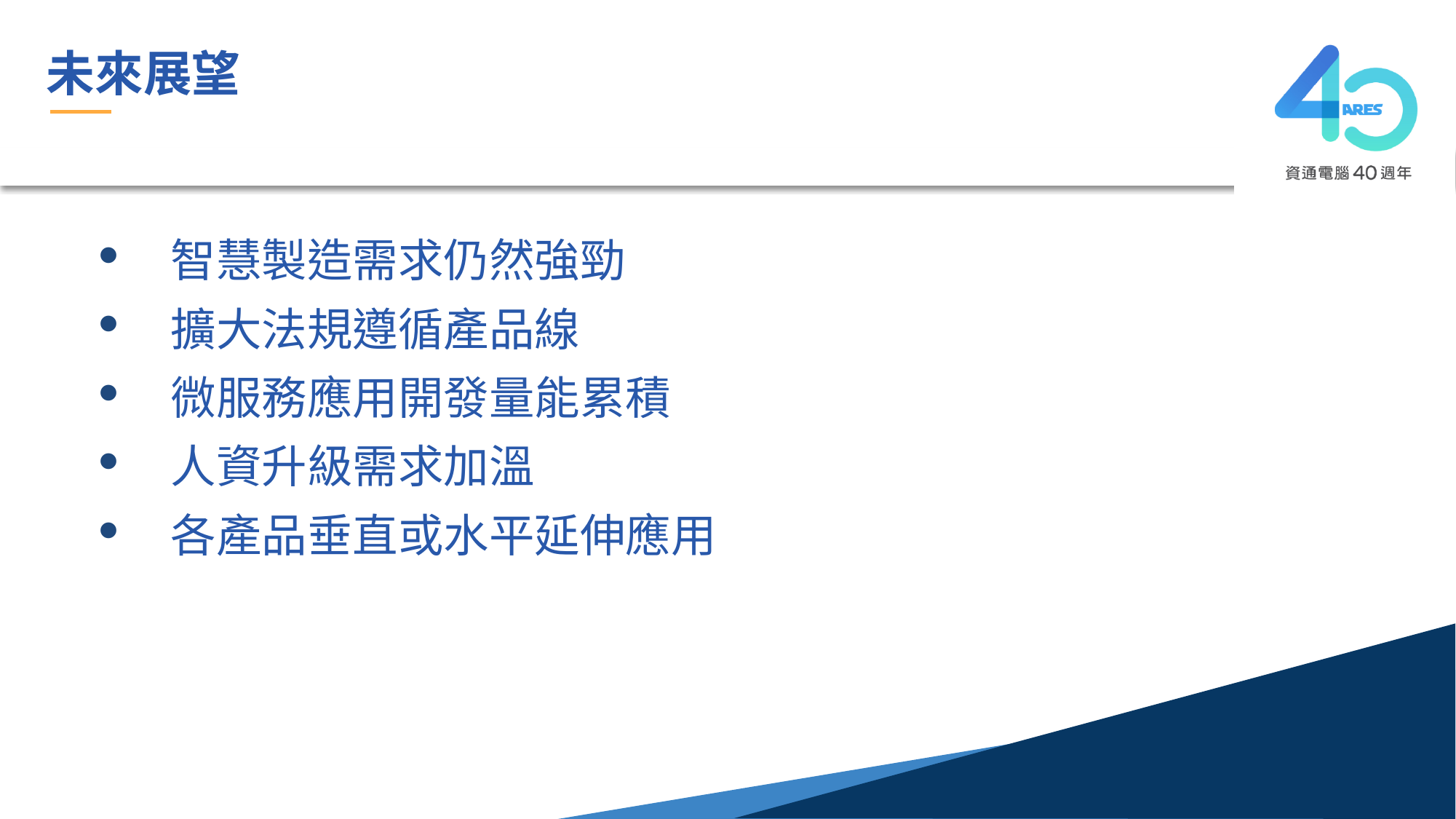

未來展望
智慧製造需求仍然強勁
擴大法規遵循產品線
微服務應用開發量能累積
人資升級需求加溫
各產品垂直或水平延伸應用